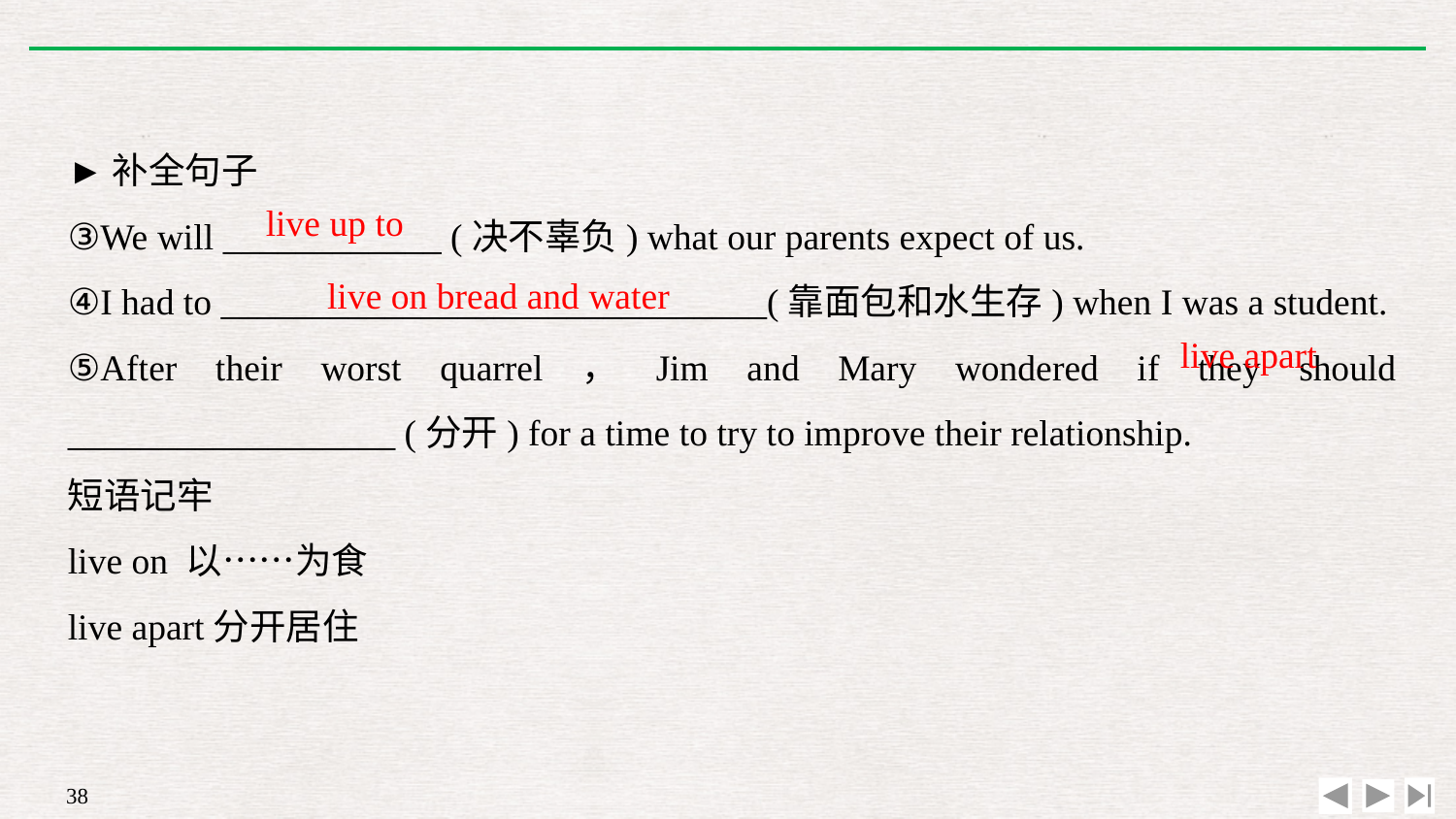

►补全句子
③We will ____________ (决不辜负) what our parents expect of us.
④I had to ______________________________(靠面包和水生存) when I was a student.
⑤After their worst quarrel，Jim and Mary wondered if they should __________________ (分开) for a time to try to improve their relationship.
live up to
live on bread and water
live apart
短语记牢
live on 以……为食
live apart分开居住